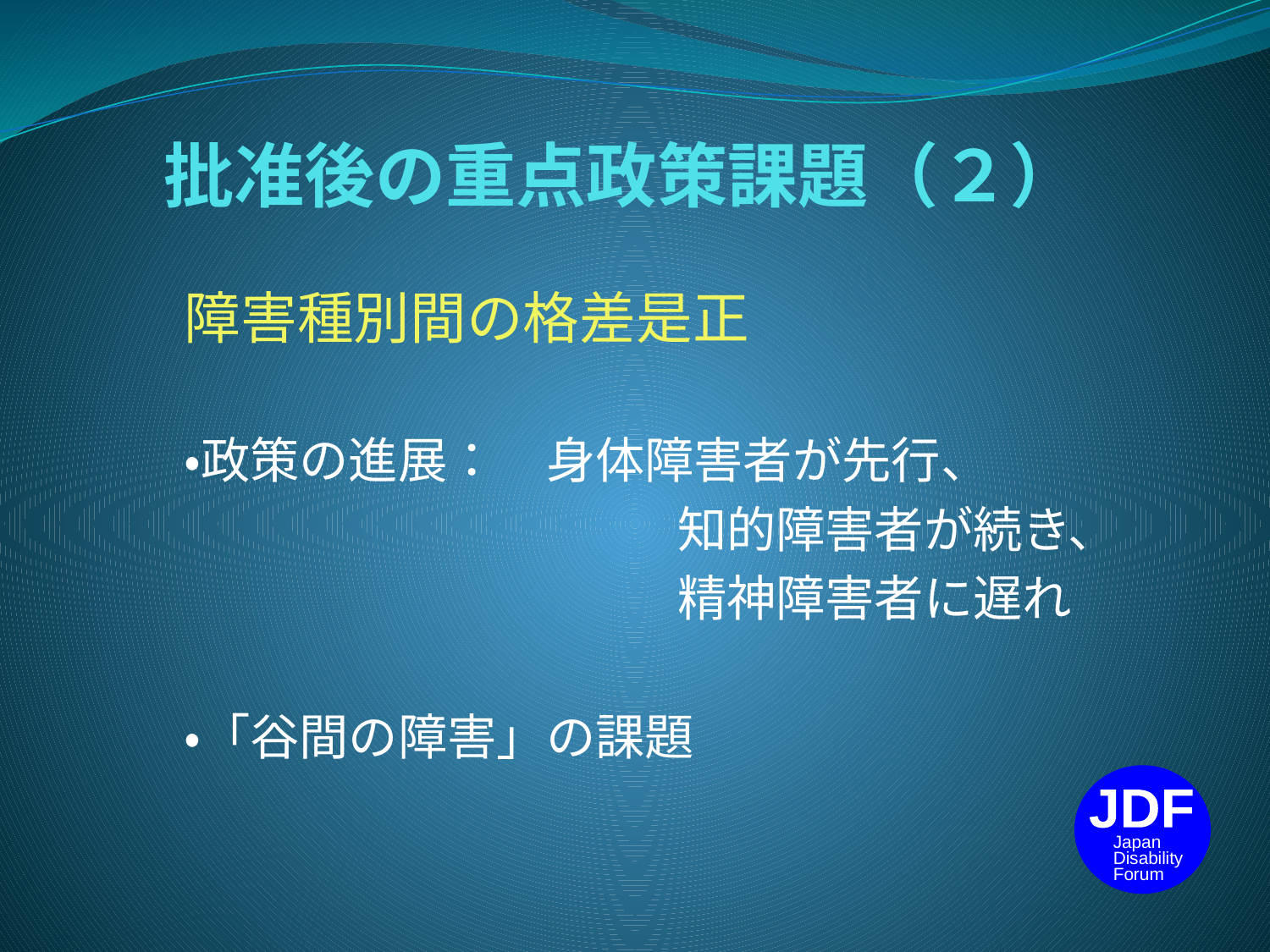

# 批准後の重点政策課題（２）
障害種別間の格差是正

・政策の進展：　身体障害者が先行、
　　　　　　　　　　知的障害者が続き、
　　　　　　　　　　精神障害者に遅れ

・「谷間の障害」の課題

JDF
Japan Disability
Forum